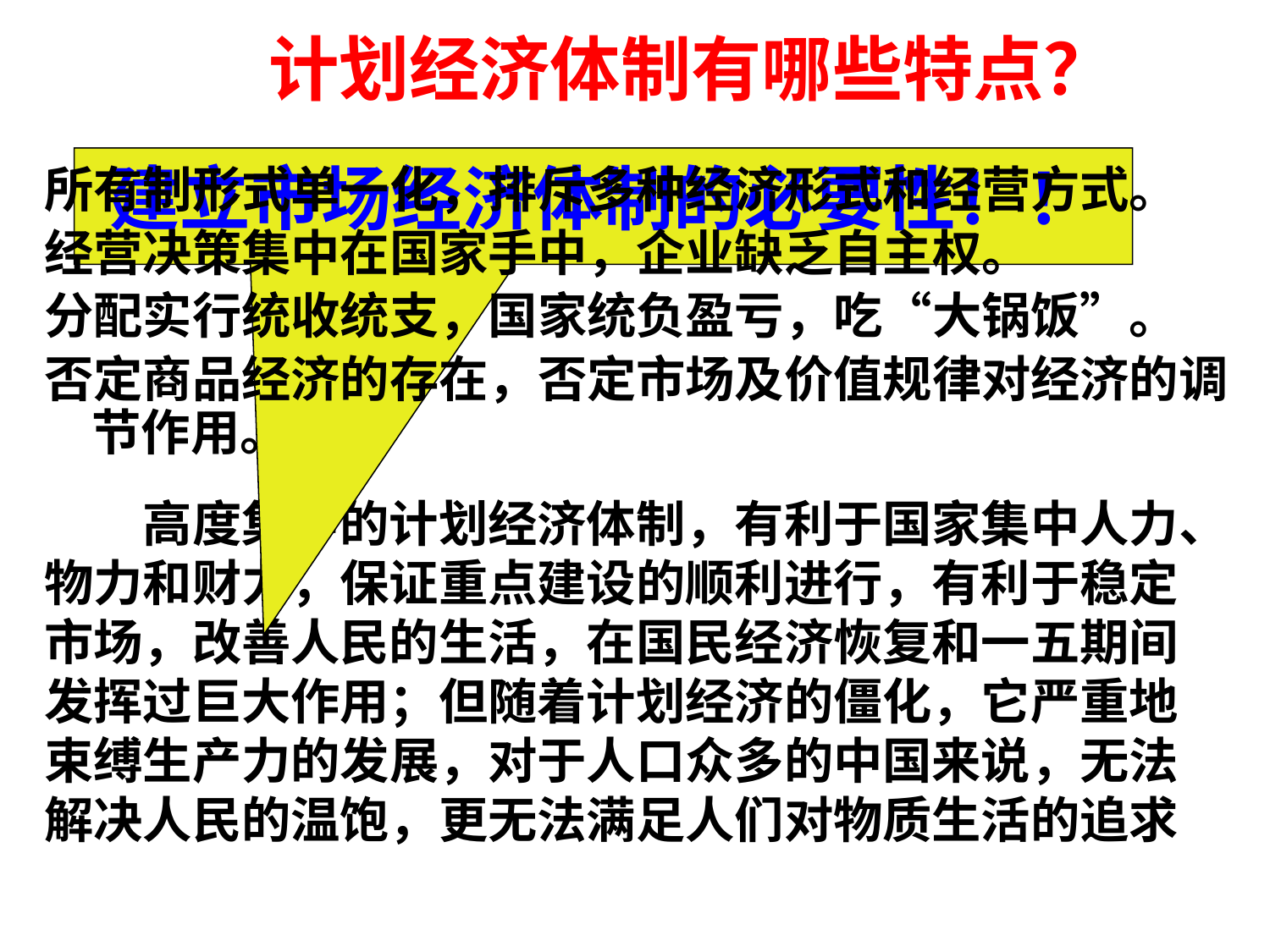

计划经济体制有哪些特点？
建立市场经济体制的必要性！！
# 所有制形式单一化，排斥多种经济形式和经营方式。
经营决策集中在国家手中，企业缺乏自主权。
分配实行统收统支，国家统负盈亏，吃“大锅饭”。
否定商品经济的存在，否定市场及价值规律对经济的调节作用。
　　高度集中的计划经济体制，有利于国家集中人力、物力和财力，保证重点建设的顺利进行，有利于稳定市场，改善人民的生活，在国民经济恢复和一五期间发挥过巨大作用；但随着计划经济的僵化，它严重地束缚生产力的发展，对于人口众多的中国来说，无法解决人民的温饱，更无法满足人们对物质生活的追求